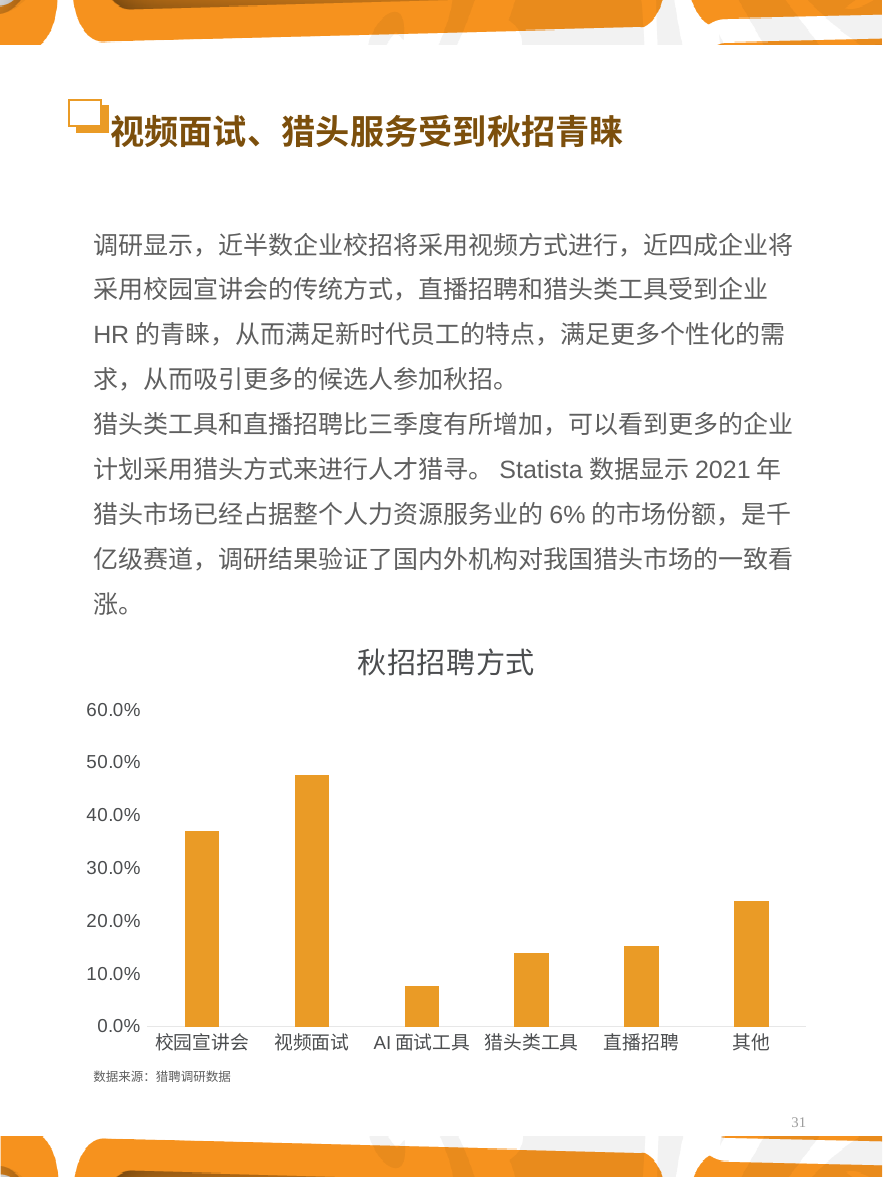

# 视频面试、猎头服务受到秋招青睐

调研显示，近半数企业校招将采用视频方式进行，近四成企业将采用校园宣讲会的传统方式，直播招聘和猎头类工具受到企业HR的青睐，从而满足新时代员工的特点，满足更多个性化的需求，从而吸引更多的候选人参加秋招。
猎头类工具和直播招聘比三季度有所增加，可以看到更多的企业计划采用猎头方式来进行人才猎寻。Statista数据显示2021年猎头市场已经占据整个人力资源服务业的6%的市场份额，是千亿级赛道，调研结果验证了国内外机构对我国猎头市场的一致看涨。

### Chart: 秋招招聘方式

| Category |  |
|---|---|
| 校园宣讲会 | 0.36989795918367346 |
| 视频面试 | 0.4770408163265306 |
| AI面试工具 | 0.07653061224489796 |
| 猎头类工具 | 0.14030612244897958 |
| 直播招聘 | 0.15306122448979592 |
| 其他 | 0.2372448979591837 |
数据来源：猎聘调研数据
31